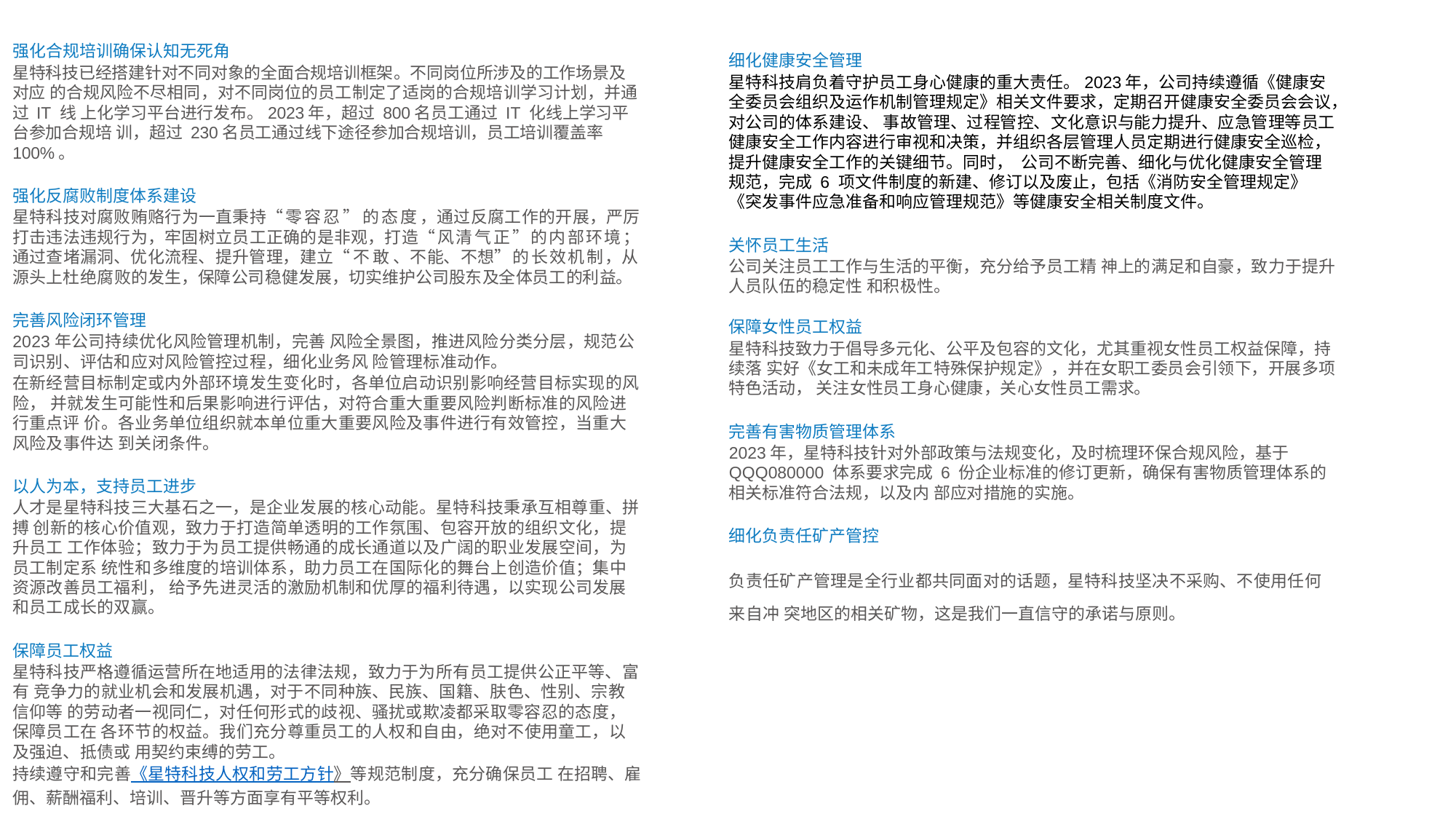

强化合规培训确保认知无死角
星特科技已经搭建针对不同对象的全面合规培训框架。不同岗位所涉及的工作场景及对应 的合规风险不尽相同，对不同岗位的员工制定了适岗的合规培训学习计划，并通过IT 线 上化学习平台进行发布。2023年，超过 800名员工通过 IT 化线上学习平台参加合规培 训，超过 230名员工通过线下途径参加合规培训，员工培训覆盖率 100%。

强化反腐败制度体系建设
星特科技对腐败贿赂行为一直秉持“零容忍”的态度，通过反腐工作的开展，严厉打击违法违规行为，牢固树立员工正确的是非观，打造“风清气正”的内部环境；通过查堵漏洞、优化流程、提升管理，建立“不敢、不能、不想”的长效机制，从源头上杜绝腐败的发生，保障公司稳健发展，切实维护公司股东及全体员工的利益。

完善风险闭环管理
2023年公司持续优化风险管理机制，完善 风险全景图，推进风险分类分层，规范公司识别、评估和应对风险管控过程，细化业务风 险管理标准动作。
在新经营目标制定或内外部环境发生变化时，各单位启动识别影响经营目标实现的风险， 并就发生可能性和后果影响进行评估，对符合重大重要风险判断标准的风险进行重点评 价。各业务单位组织就本单位重大重要风险及事件进行有效管控，当重大风险及事件达 到关闭条件。

以人为本，支持员工进步
人才是星特科技三大基石之一，是企业发展的核心动能。星特科技秉承互相尊重、拼搏 创新的核心价值观，致力于打造简单透明的工作氛围、包容开放的组织文化，提升员工 工作体验；致力于为员工提供畅通的成长通道以及广阔的职业发展空间，为员工制定系 统性和多维度的培训体系，助力员工在国际化的舞台上创造价值；集中资源改善员工福利， 给予先进灵活的激励机制和优厚的福利待遇，以实现公司发展和员工成长的双赢。

保障员工权益
星特科技严格遵循运营所在地适用的法律法规，致力于为所有员工提供公正平等、富有 竞争力的就业机会和发展机遇，对于不同种族、民族、国籍、肤色、性别、宗教信仰等 的劳动者一视同仁，对任何形式的歧视、骚扰或欺凌都采取零容忍的态度，保障员工在 各环节的权益。我们充分尊重员工的人权和自由，绝对不使用童工，以及强迫、抵债或 用契约束缚的劳工。
持续遵守和完善《星特科技人权和劳工方针》等规范制度，充分确保员工 在招聘、雇佣、薪酬福利、培训、晋升等方面享有平等权利。

细化健康安全管理
星特科技肩负着守护员工身心健康的重大责任。2023年，公司持续遵循《健康安全委员会组织及运作机制管理规定》相关文件要求，定期召开健康安全委员会会议，对公司的体系建设、 事故管理、过程管控、文化意识与能力提升、应急管理等员工健康安全工作内容进行审视和决策，并组织各层管理人员定期进行健康安全巡检，提升健康安全工作的关键细节。同时，  公司不断完善、细化与优化健康安全管理规范，完成 6 项文件制度的新建、修订以及废止，包括《消防安全管理规定》《突发事件应急准备和响应管理规范》等健康安全相关制度文件。

关怀员工生活
公司关注员工工作与生活的平衡，充分给予员工精 神上的满足和自豪，致力于提升人员队伍的稳定性 和积极性。

保障女性员工权益
星特科技致力于倡导多元化、公平及包容的文化，尤其重视女性员工权益保障，持续落 实好《女工和未成年工特殊保护规定》，并在女职工委员会引领下，开展多项特色活动， 关注女性员工身心健康，关心女性员工需求。

完善有害物质管理体系
2023年，星特科技针对外部政策与法规变化，及时梳理环保合规风险，基于 QQQ080000 体系要求完成 6 份企业标准的修订更新，确保有害物质管理体系的相关标准符合法规，以及内 部应对措施的实施。

细化负责任矿产管控
负责任矿产管理是全行业都共同面对的话题，星特科技坚决不采购、不使用任何来自冲 突地区的相关矿物，这是我们一直信守的承诺与原则。